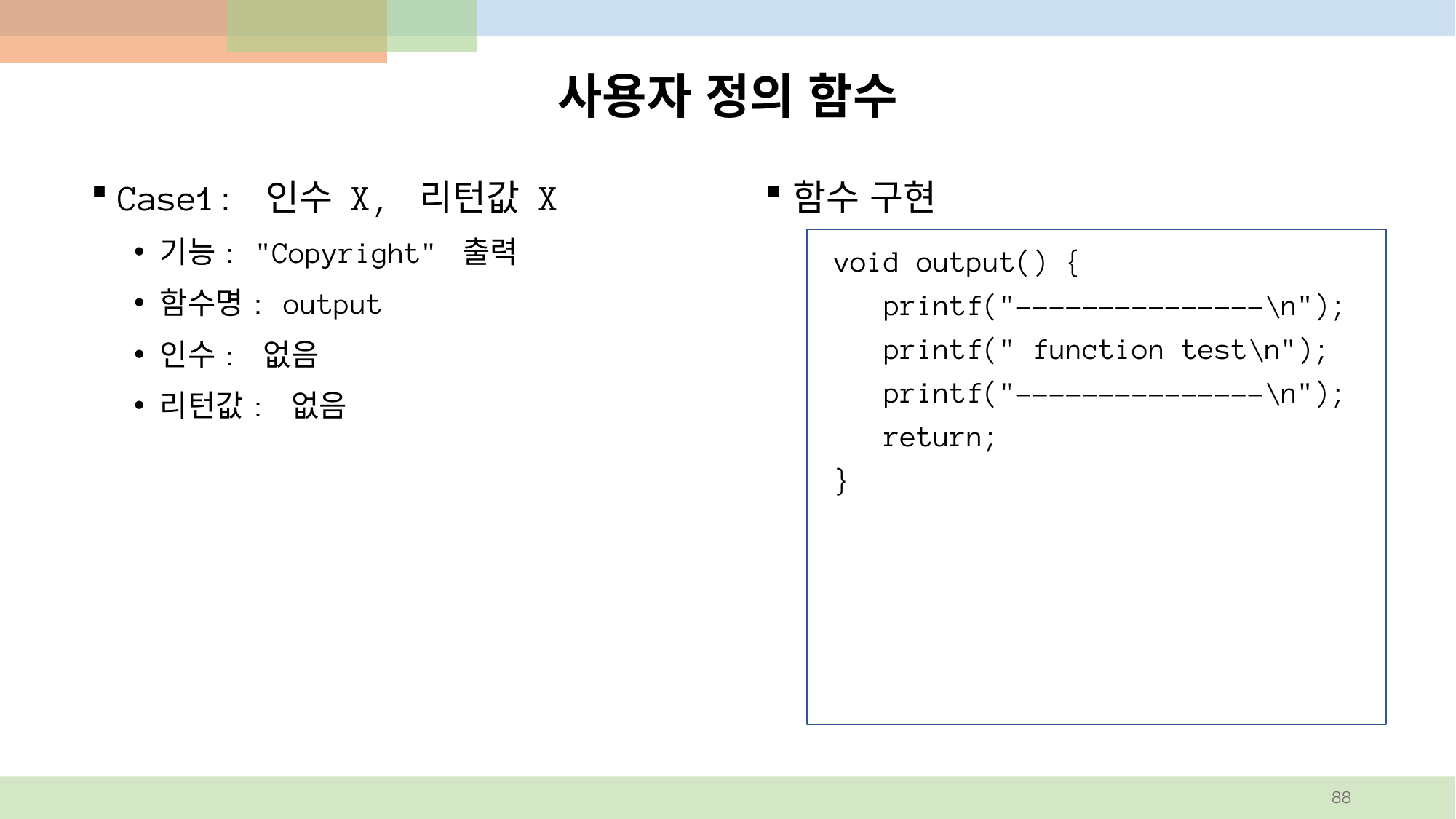

# 사용자 정의 함수
함수 구현
Case1: 인수 X, 리턴값 X
기능: "Copyright" 출력
함수명: output
인수: 없음
리턴값: 없음
void output() {
   printf("---------------\n");
   printf(" function test\n");
   printf("---------------\n");
   return;
}
88